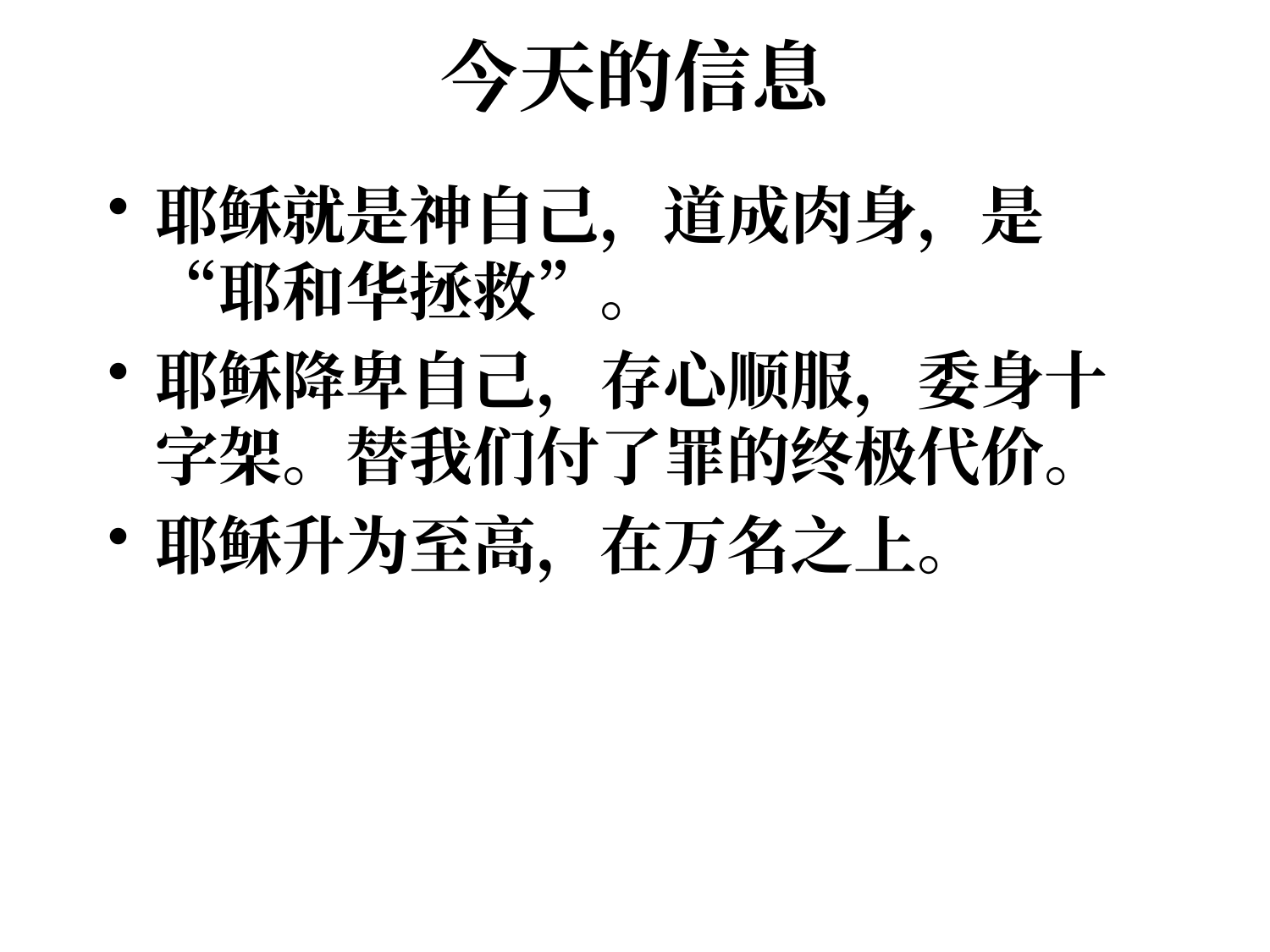

# 今天的信息
耶稣就是神自己，道成肉身，是“耶和华拯救”。
耶稣降卑自己，存心顺服，委身十字架。替我们付了罪的终极代价。
耶稣升为至高，在万名之上。